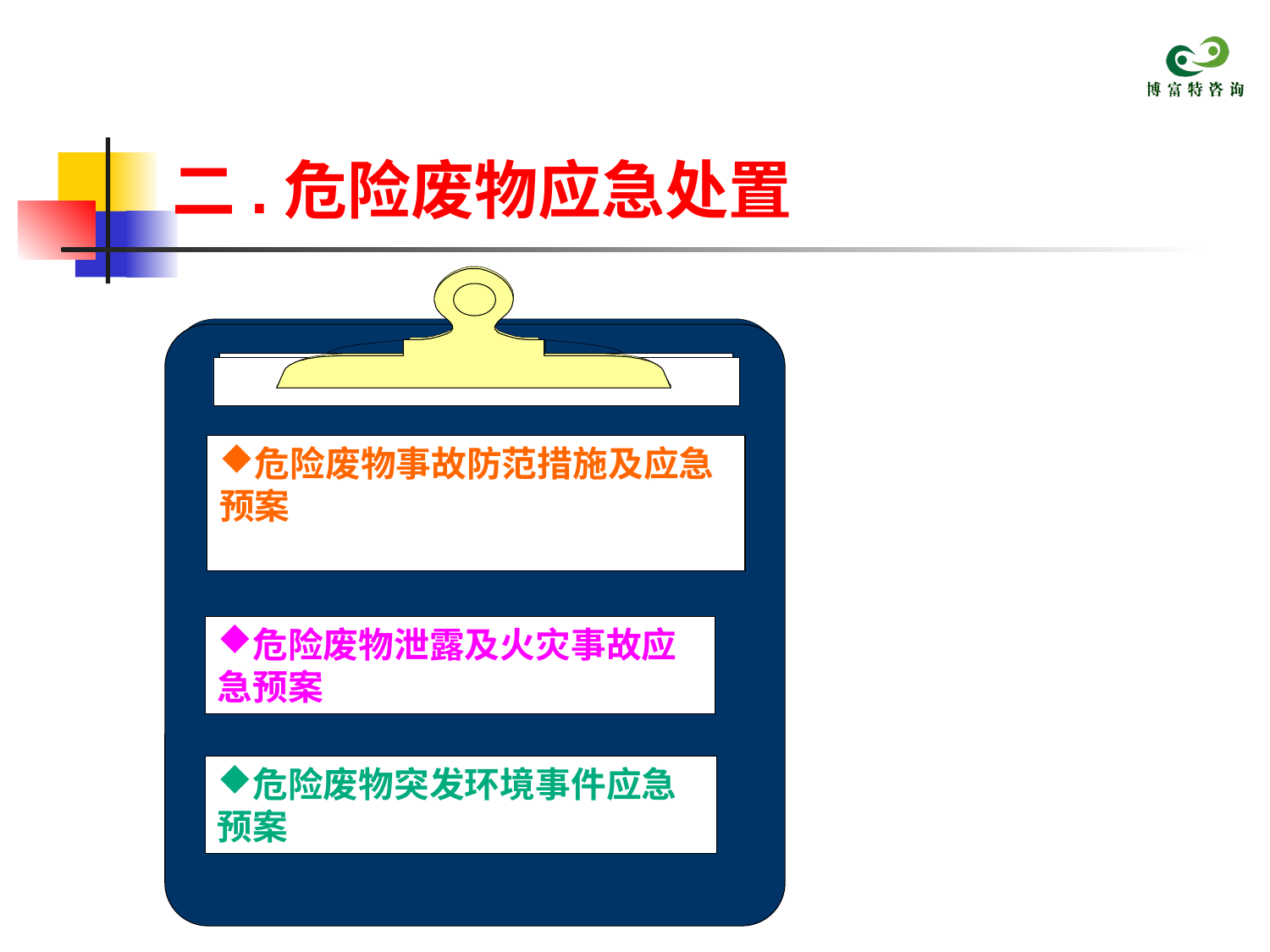

# 二.危险废物应急处置

危险废物事故防范措施及应急预案

危险废物泄露及火灾事故应急预案
危险废物突发环境事件应急预案